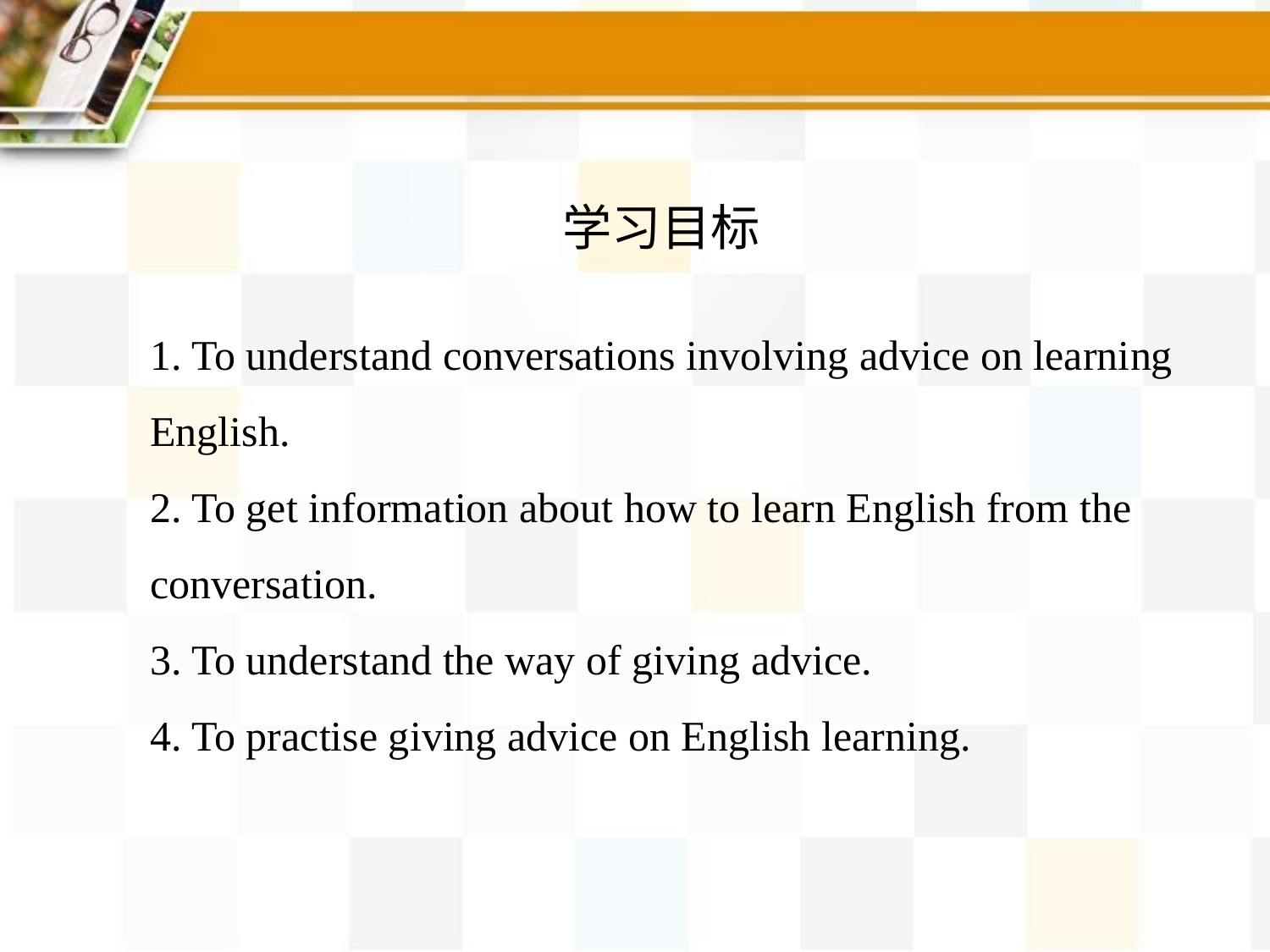

学习目标
1. To understand conversations involving advice on learning English.
2. To get information about how to learn English from the conversation.
3. To understand the way of giving advice.
4. To practise giving advice on English learning.